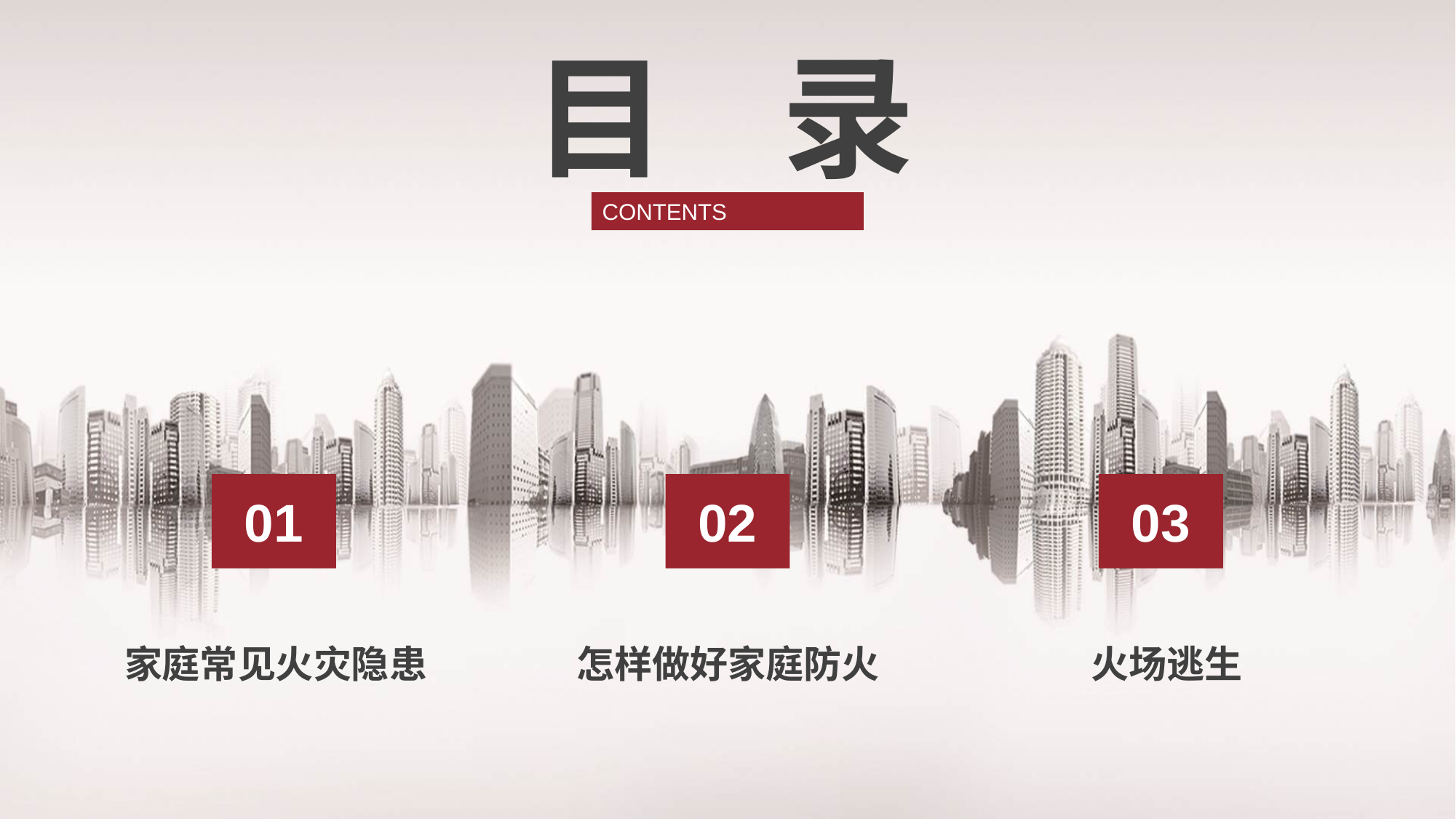

# 目  录
CONTENTS
01
02
03
家庭常见火灾隐患
火场逃生
怎样做好家庭防火